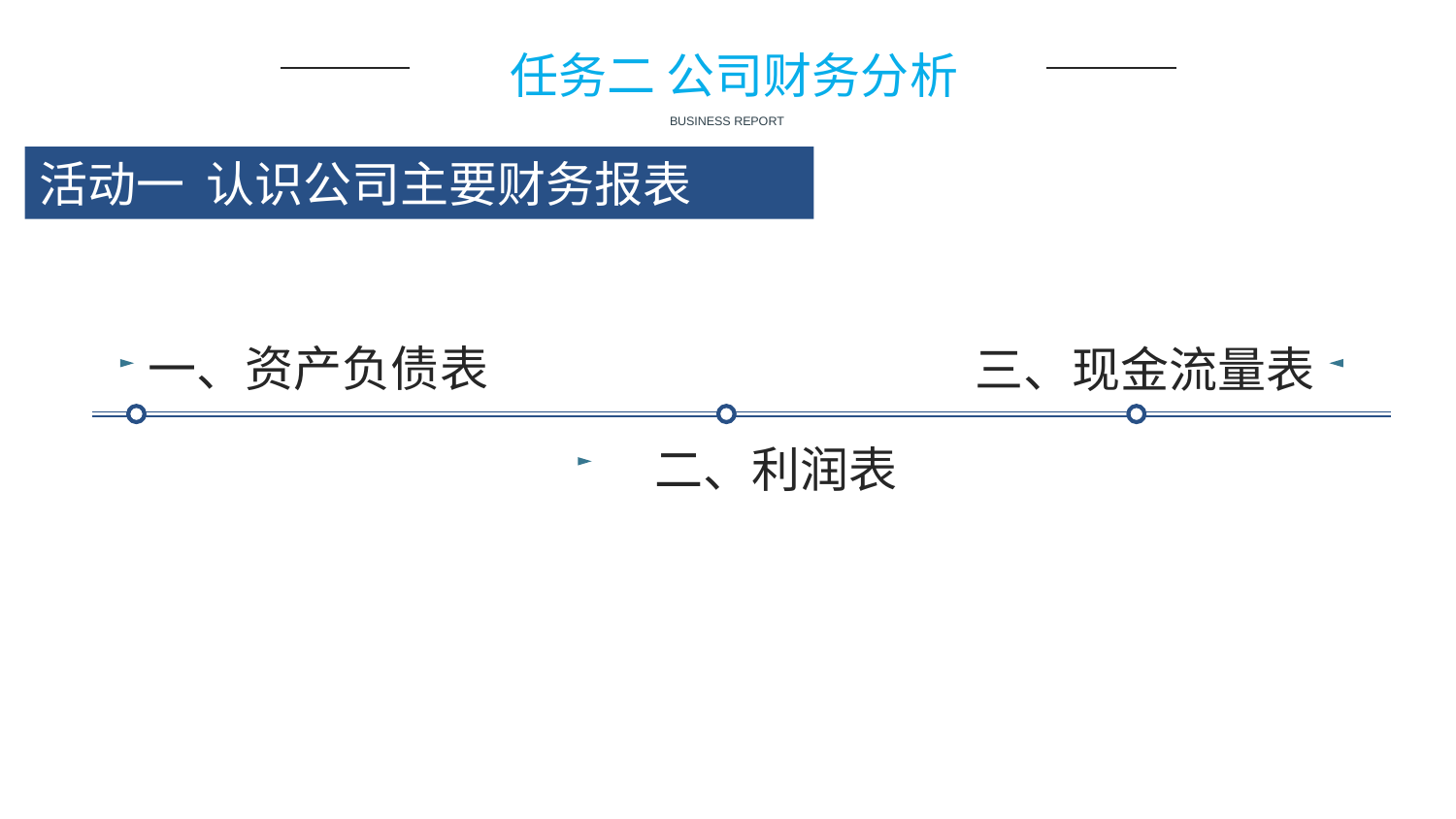

任务二 公司财务分析

BUSINESS REPORT
活动一  认识公司主要财务报表
一、资产负债表
三、现金流量表

二、利润表